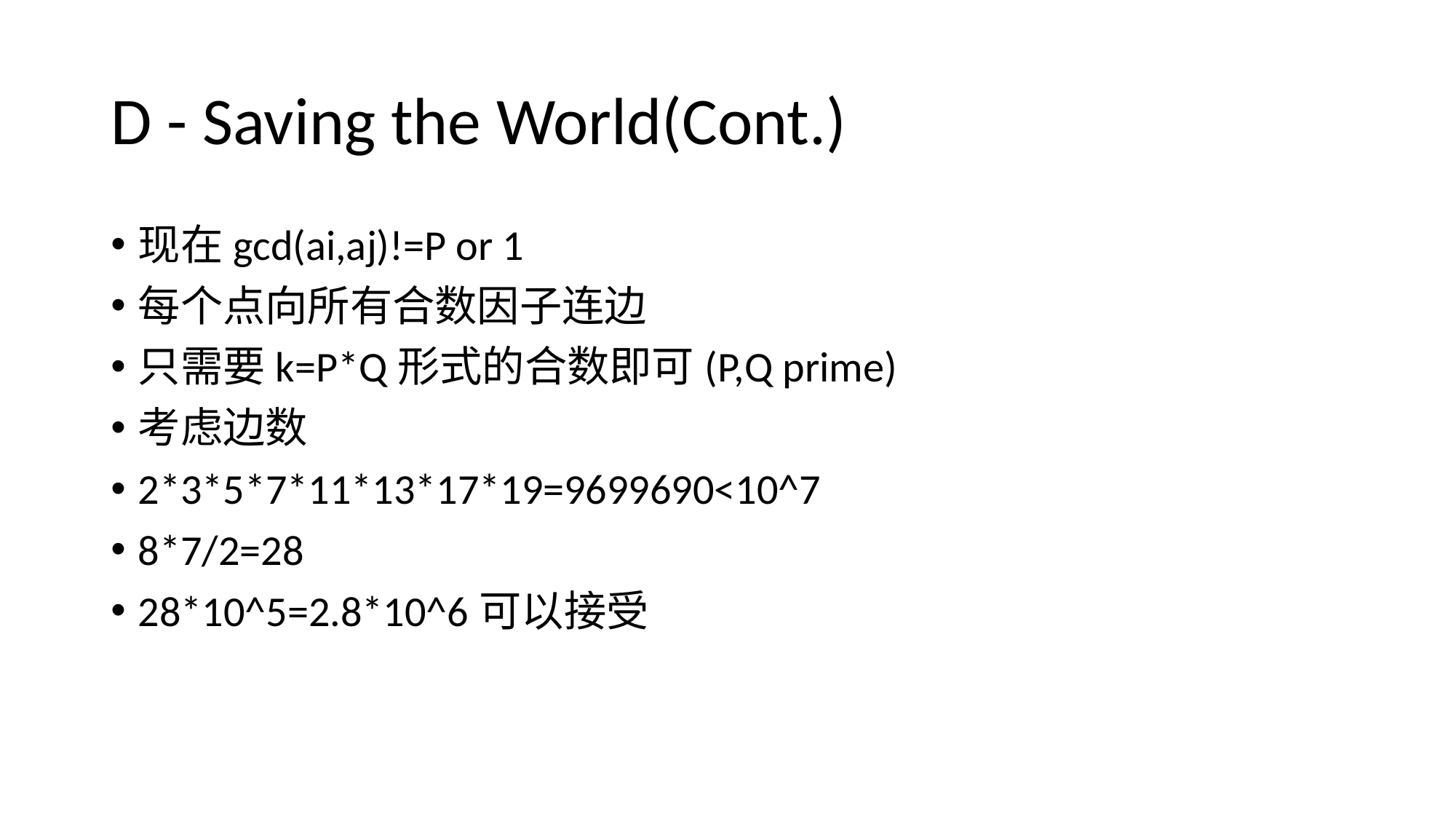

# D - Saving the World(Cont.)
现在gcd(ai,aj)!=P or 1
每个点向所有合数因子连边
只需要k=P*Q形式的合数即可(P,Q prime)
考虑边数
2*3*5*7*11*13*17*19=9699690<10^7
8*7/2=28
28*10^5=2.8*10^6可以接受